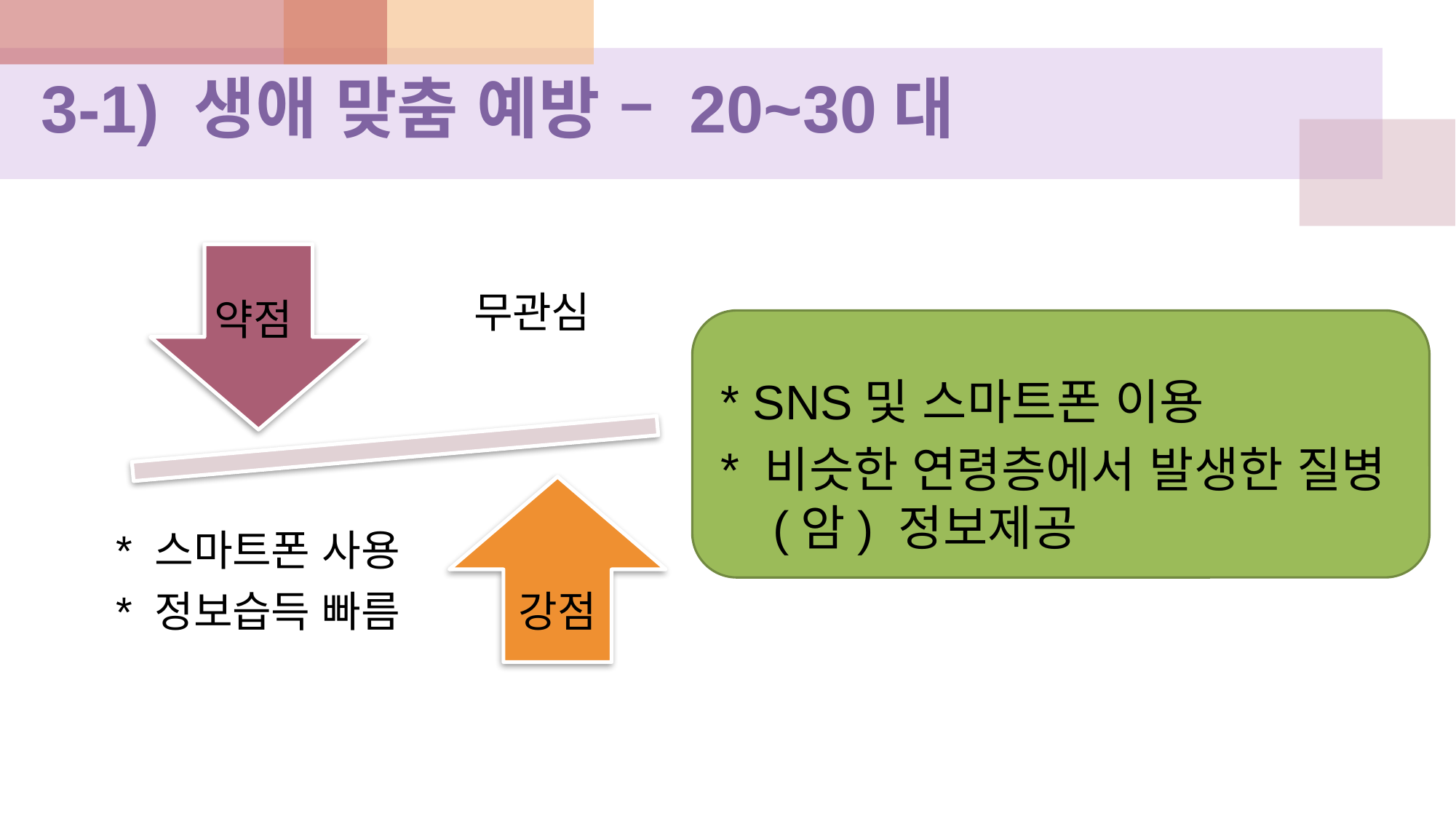

3-1) 생애 맞춤 예방 – 20~30대
무관심
* 스마트폰 사용
* 정보습득 빠름
약점

* SNS및 스마트폰 이용
* 비슷한 연령층에서 발생한 질병
   (암) 정보제공
약점
강점
강점